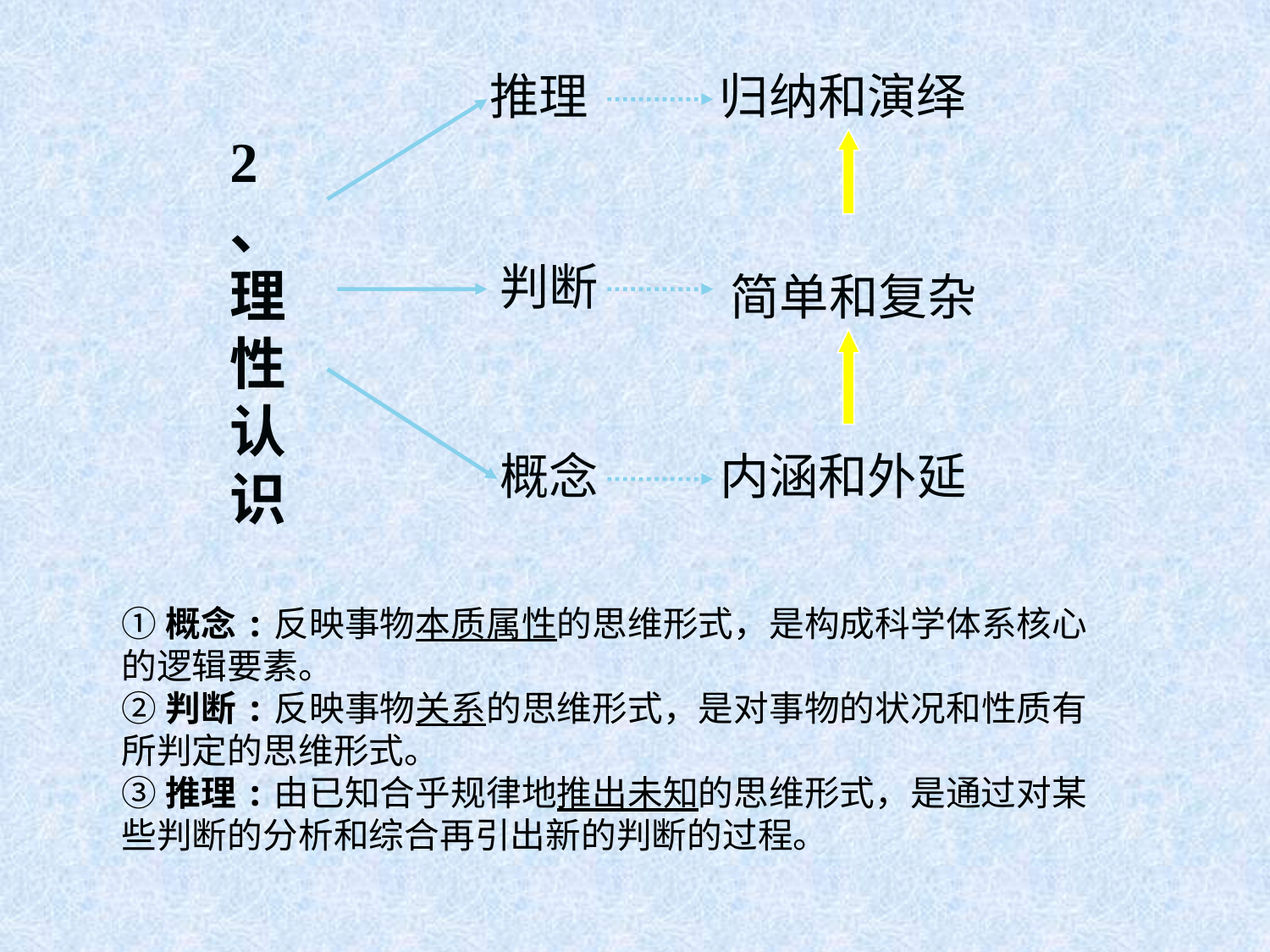

推理
归纳和演绎

2、理性认识

判断
简单和复杂

概念
内涵和外延

①概念:反映事物本质属性的思维形式，是构成科学体系核心的逻辑要素。
②判断:反映事物关系的思维形式，是对事物的状况和性质有所判定的思维形式。
③推理:由已知合乎规律地推出未知的思维形式，是通过对某些判断的分析和综合再引出新的判断的过程。